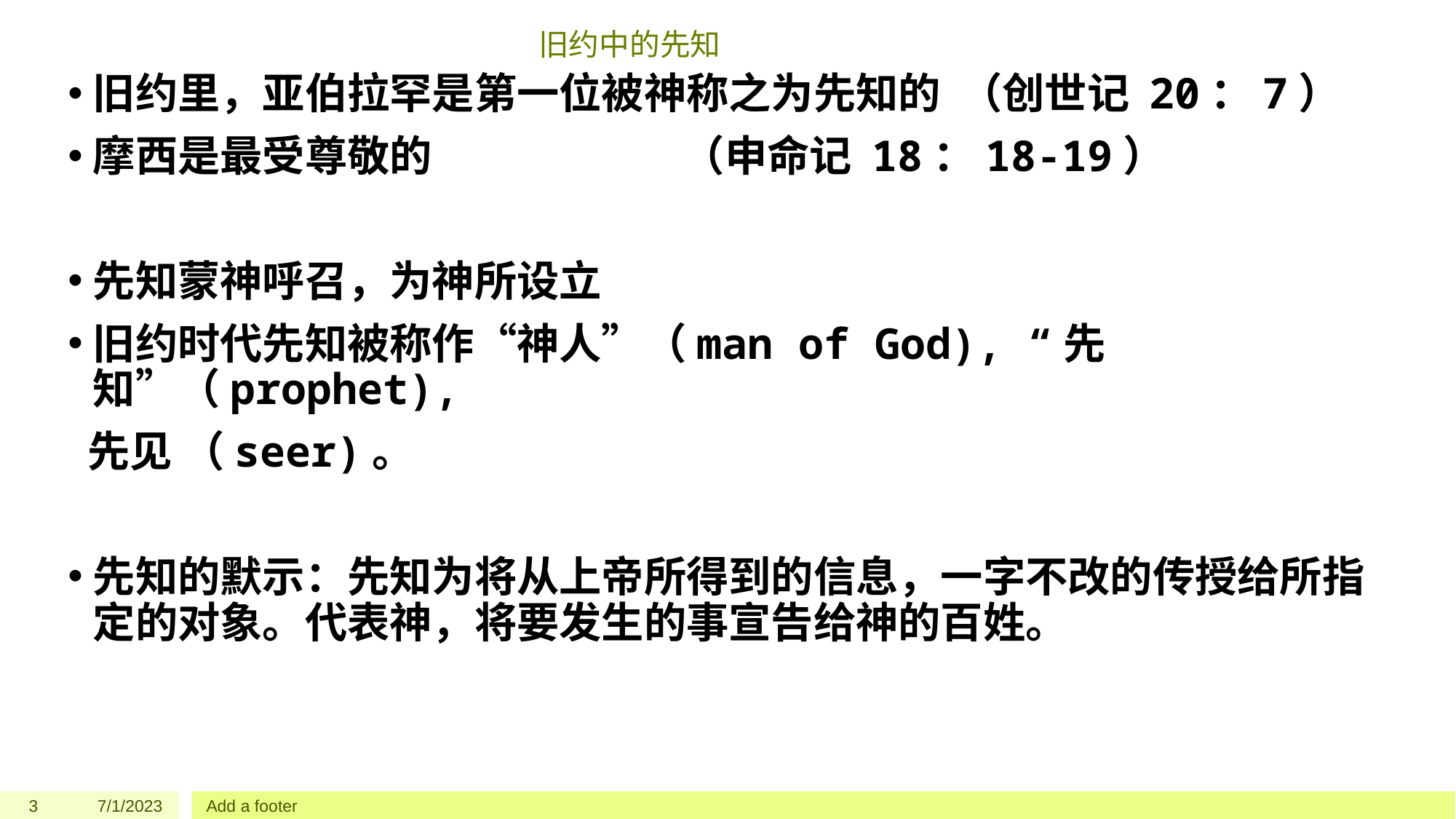

# 旧约中的先知
旧约里，亚伯拉罕是第一位被神称之为先知的  （创世记 20：7）
摩西是最受尊敬的                          （申命记 18：18-19）

先知蒙神呼召，为神所设立
旧约时代先知被称作“神人”（man of God), “先知”（prophet),
 先见 （seer)。

先知的默示：先知为将从上帝所得到的信息，一字不改的传授给所指定的对象。代表神，将要发生的事宣告给神的百姓。
3
7/1/2023
Add a footer